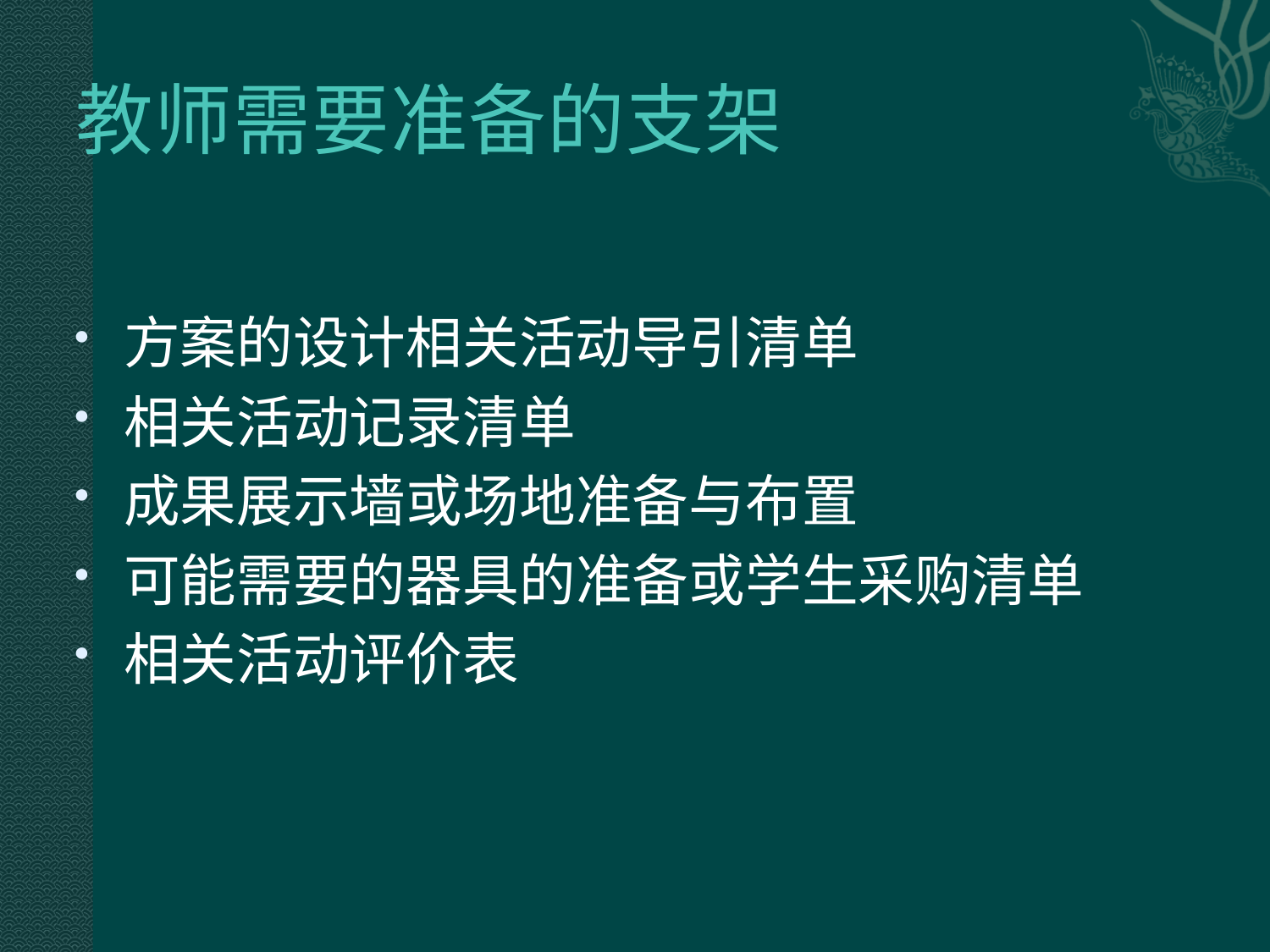

# 教师需要准备的支架

方案的设计相关活动导引清单
相关活动记录清单
成果展示墙或场地准备与布置
可能需要的器具的准备或学生采购清单
相关活动评价表